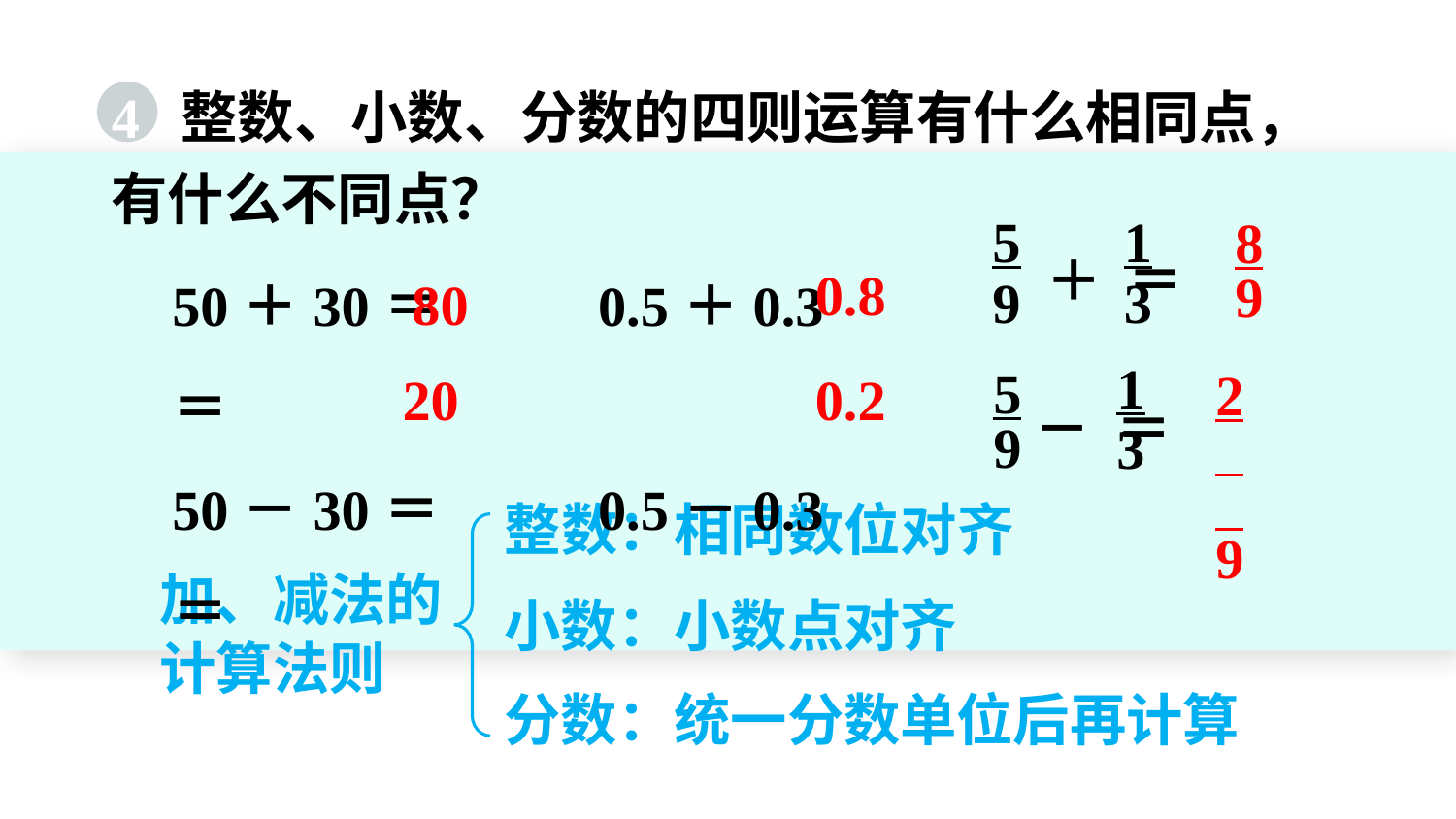

4  整数、小数、分数的四则运算有什么相同点，有什么不同点？

5
9
1
3
50＋30＝           0.5＋0.3＝
50－30＝           0.5－0.3＝
＋  ＝
1
3
5
9
－  ＝
8
9
0.8
80
20
0.2
2
9
整数：相同数位对齐
加、减法的计算法则

小数：小数点对齐
分数：统一分数单位后再计算